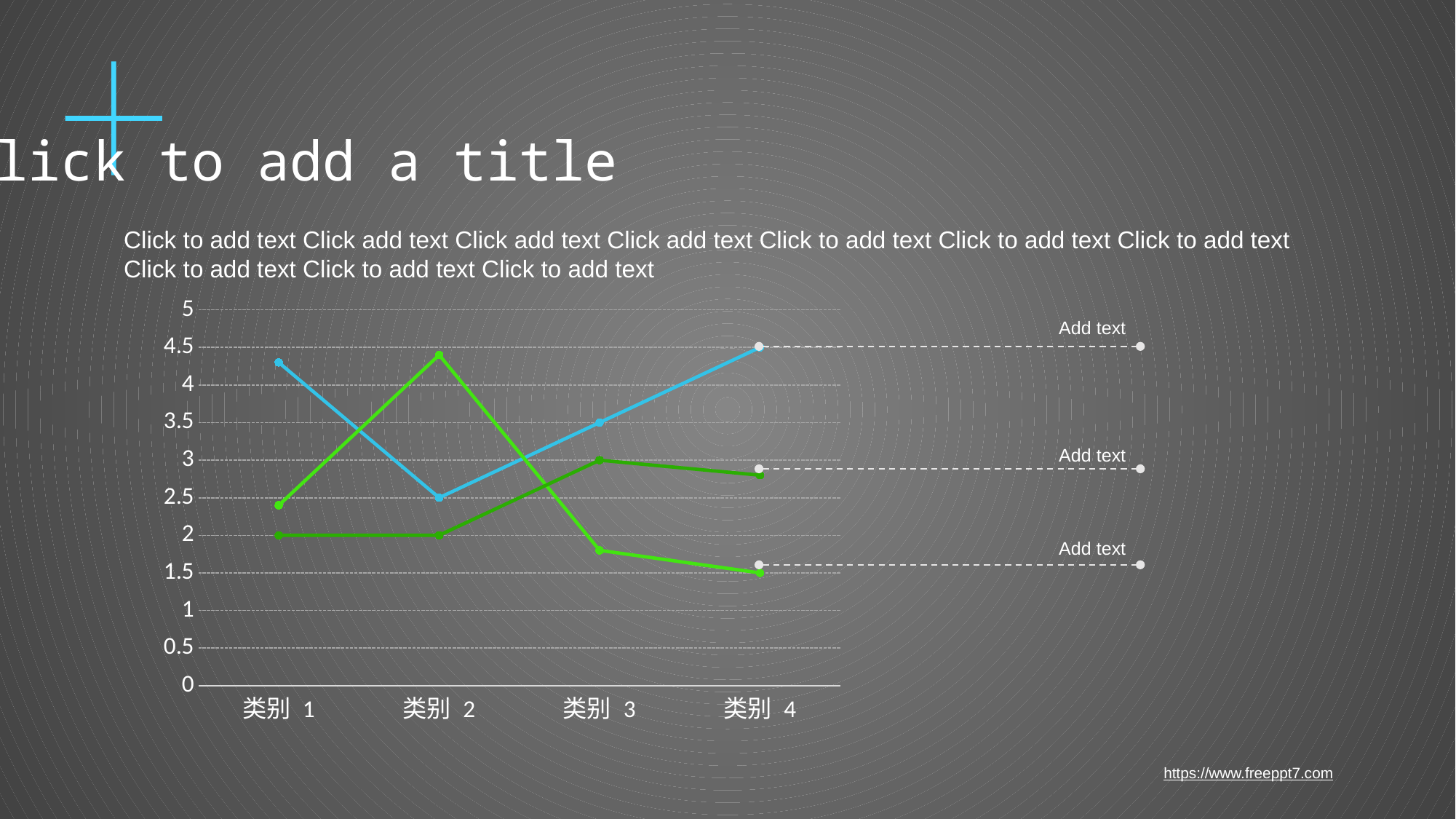

Click to add a title
Click to add text Click add text Click add text Click add text Click to add text Click to add text Click to add text Click to add text Click to add text Click to add text

### Chart

| Category | 系列 1 | 系列 2 | 系列 3 |
|---|---|---|---|
| 类别 1 | 4.3 | 2.4 | 2.0 |
| 类别 2 | 2.5 | 4.4 | 2.0 |
| 类别 3 | 3.5 | 1.8 | 3.0 |
| 类别 4 | 4.5 | 1.5 | 2.8 |
Add text
Add text
Add text